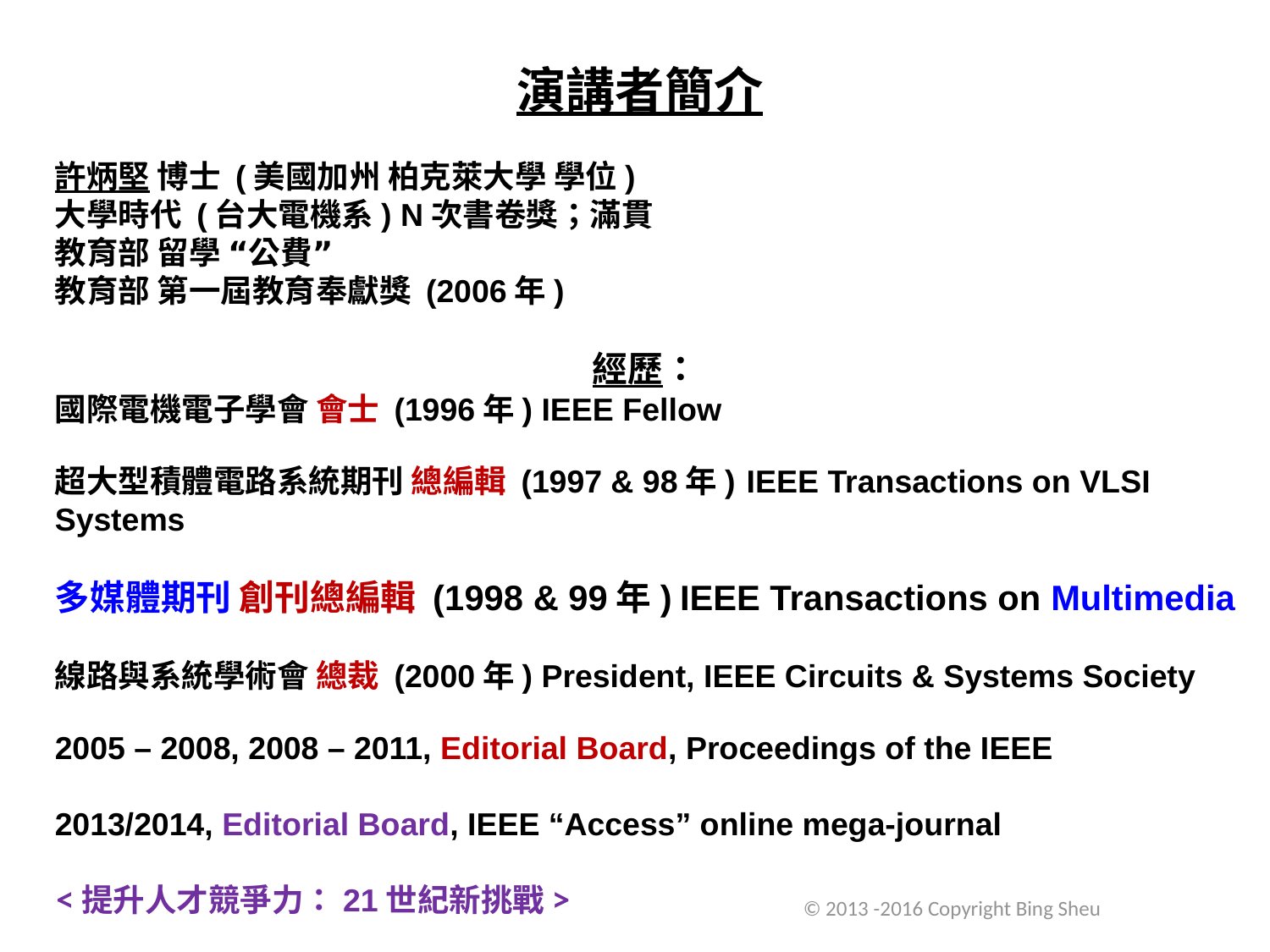

演講者簡介

許炳堅 博士 (美國加州 柏克萊大學 學位)
大學時代 (台大電機系) N次書卷獎；滿貫
教育部 留學 “公費”
教育部 第一屆教育奉獻獎 (2006年)

經歷：
國際電機電子學會 會士 (1996年) IEEE Fellow

超大型積體電路系統期刊 總編輯 (1997 & 98年) IEEE Transactions on VLSI Systems

多媒體期刊 創刊總編輯 (1998 & 99年) IEEE Transactions on Multimedia

線路與系統學術會 總裁 (2000年) President, IEEE Circuits & Systems Society

2005 – 2008, 2008 – 2011, Editorial Board, Proceedings of the IEEE

2013/2014, Editorial Board, IEEE “Access” online mega-journal

<提升人才競爭力：21世紀新挑戰>
© 2013 -2016 Copyright Bing Sheu